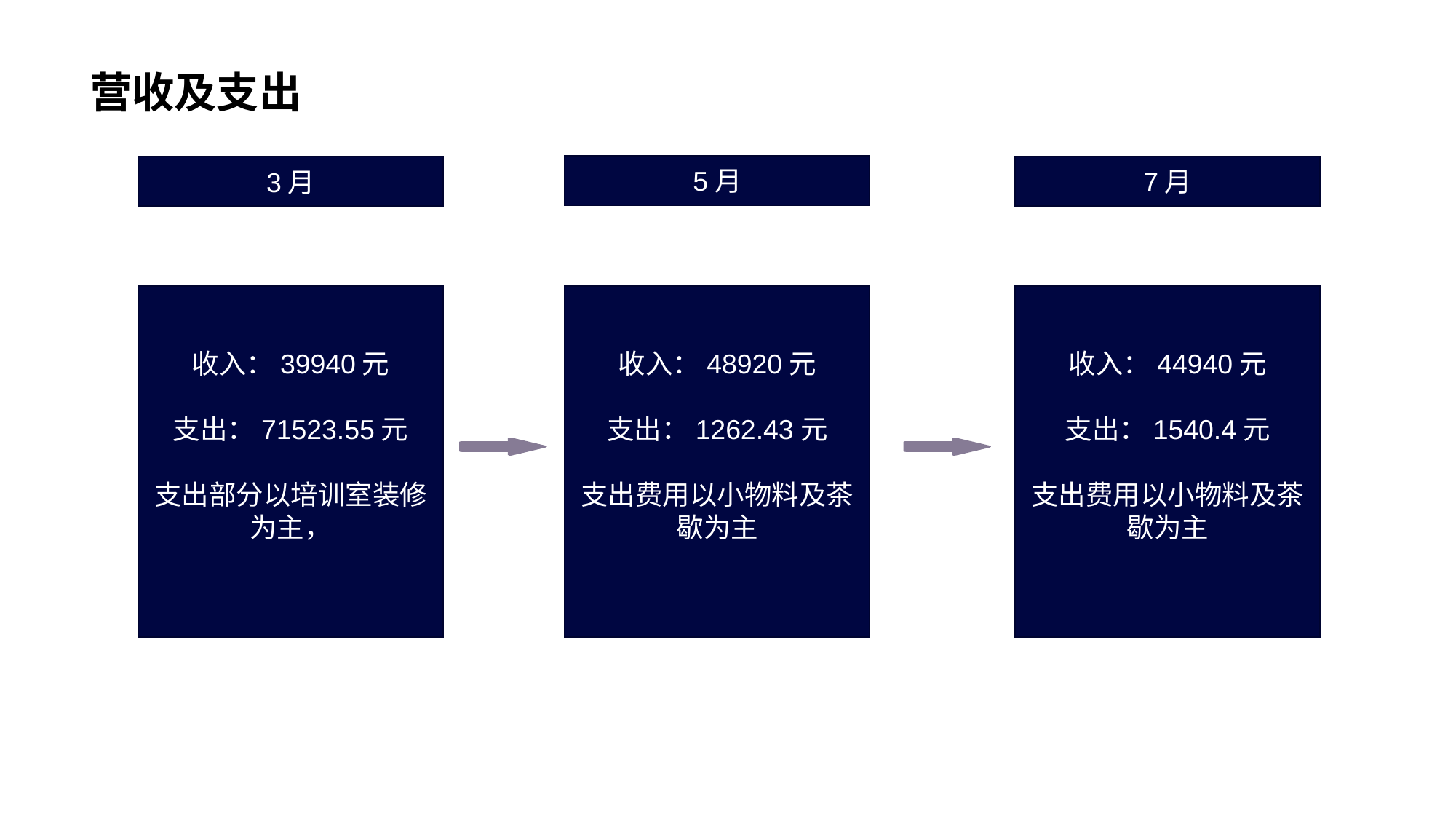

营收及支出
5月
7月
3月

收入：39940元

支出：71523.55元

支出部分以培训室装修为主，

收入：48920元

支出：1262.43元

支出费用以小物料及茶歇为主

收入：44940元

支出：1540.4元

支出费用以小物料及茶歇为主